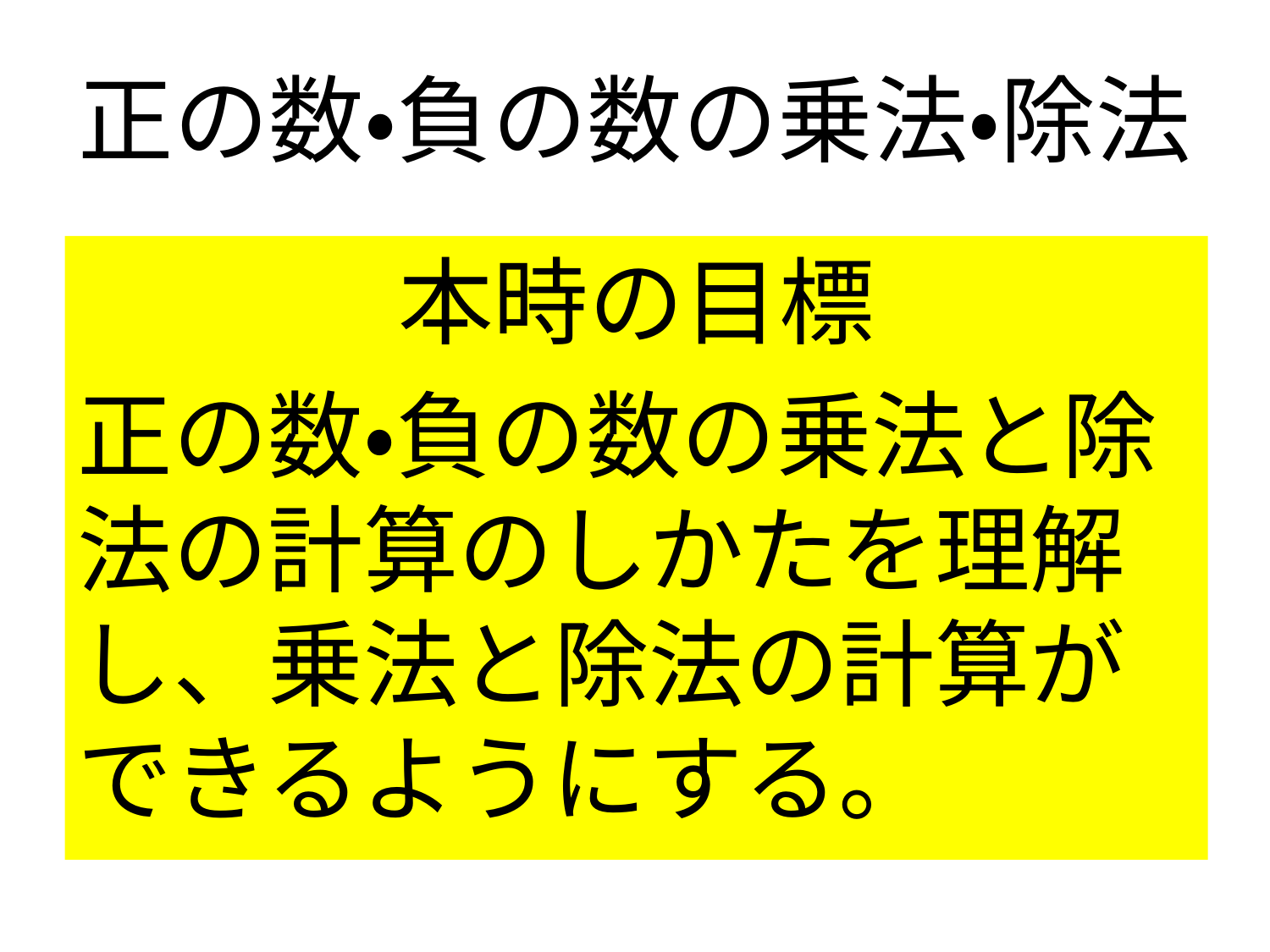

# 正の数・負の数の乗法・除法
本時の目標
正の数・負の数の乗法と除法の計算のしかたを理解し、乗法と除法の計算ができるようにする。